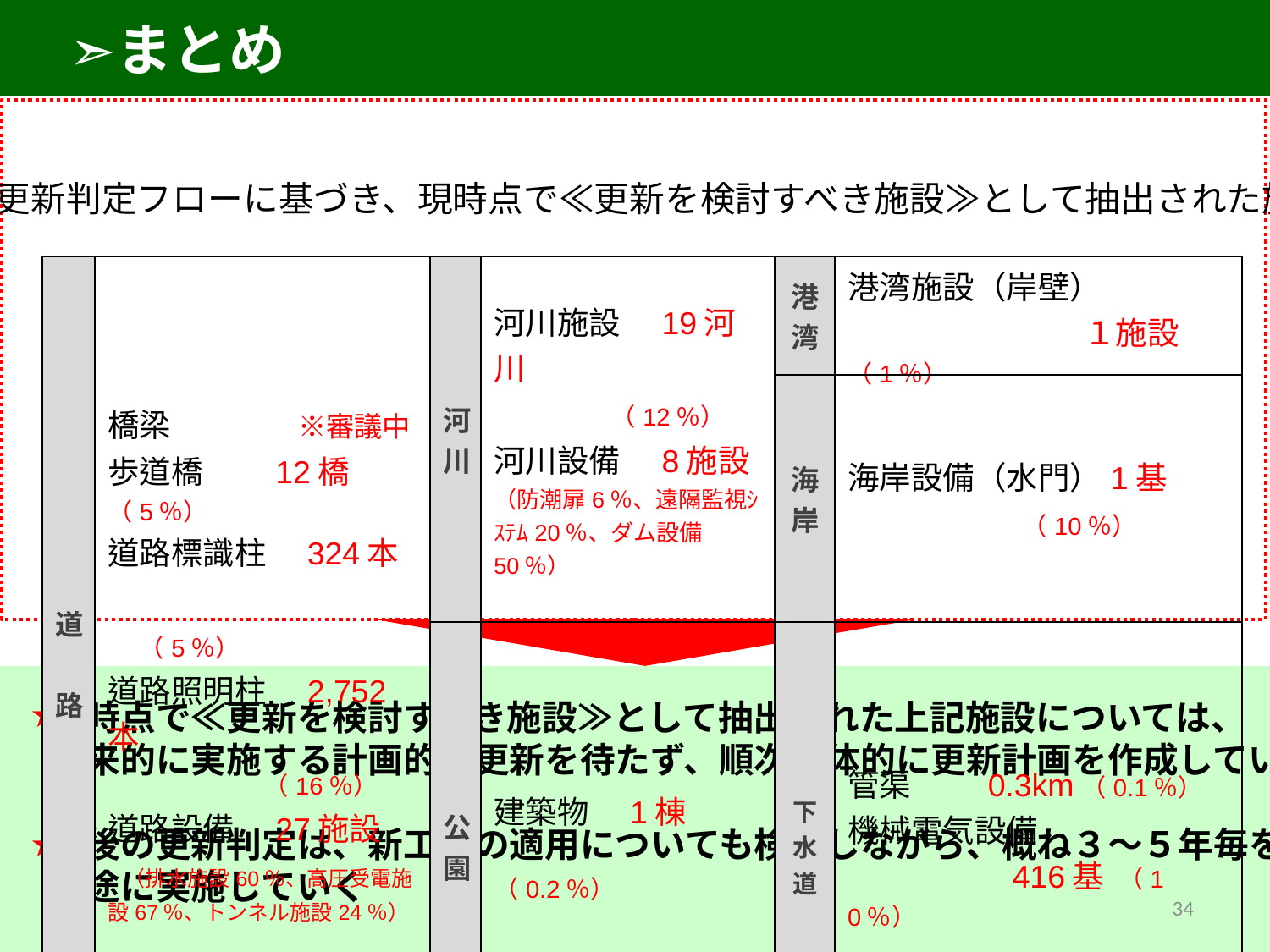

➣まとめ

・更新判定フローに基づき、現時点で≪更新を検討すべき施設≫として抽出された施設
| 道　路 | 橋梁　　　　※審議中 歩道橋　　12橋（5％） 道路標識柱　324本 　　　　　　　　　　（5％） 道路照明柱　2,752本 　 （16％） 道路設備　27施設 （排水施設60％、高圧受電施設67％、トンネル施設24％） | 河川 | 河川施設　19河川 （12％） 河川設備　8施設 （防潮扉6％、遠隔監視ｼｽﾃﾑ20％、ダム設備50％） | 港湾 | 港湾施設（岸壁） 　　　　　　 　１施設（1％） |
| --- | --- | --- | --- | --- | --- |
|  |  |  |  | 海岸 | 海岸設備（水門）1基 （10％） |
|  |  | 公園 | 建築物　1棟　　 　　　　　　　　　（0.2％） | 下水道 | 管渠　 0.3km（0.1％） 機械電気設備　 　　　　 416基 （10％） |

★
現時点で≪更新を検討すべき施設≫として抽出された上記施設については、
将来的に実施する計画的な更新を待たず、順次具体的に更新計画を作成していく

今後の更新判定は、新工法の適用についても検討しながら、概ね３～５年毎を
目途に実施していく
★
34